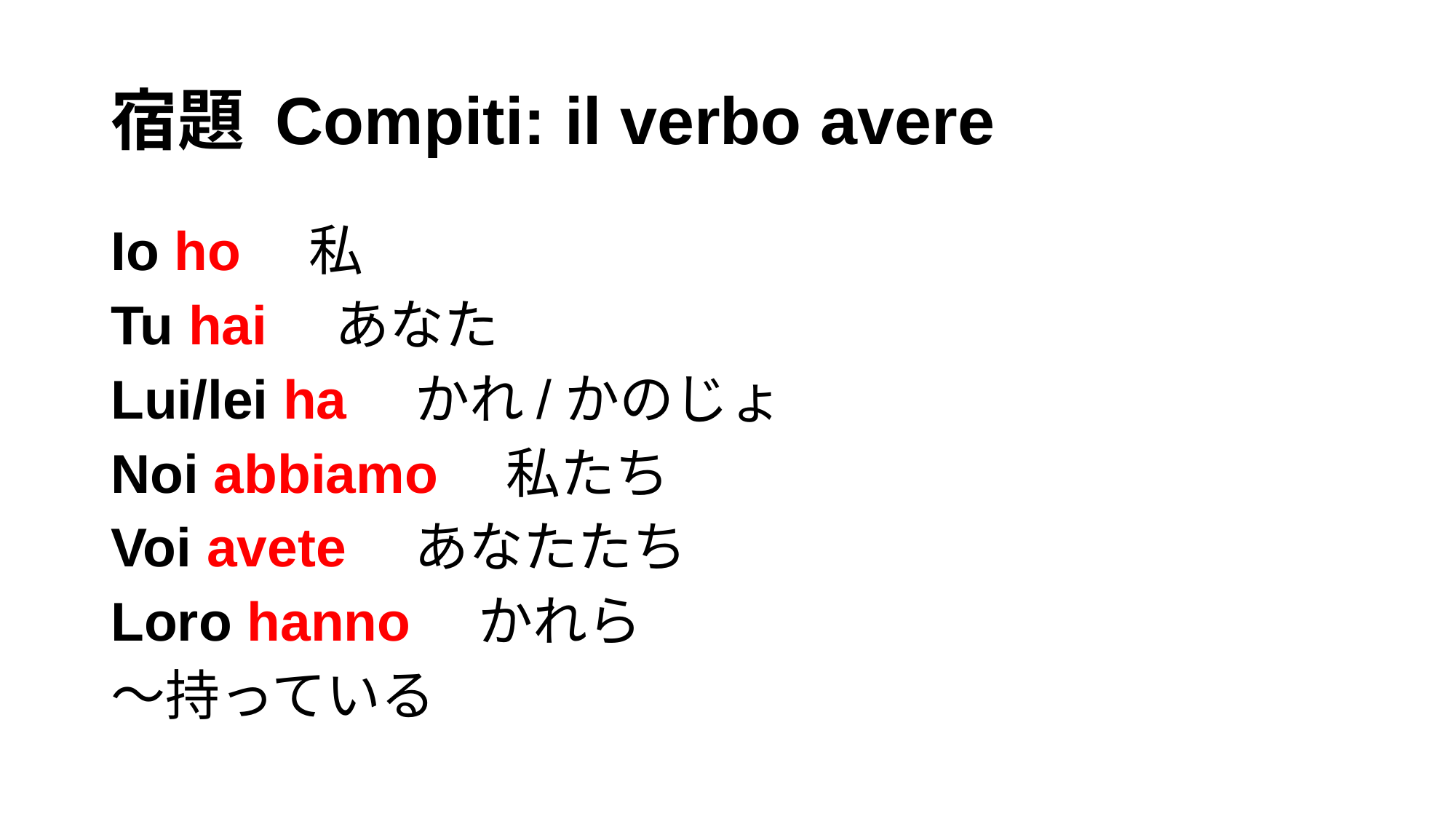

# 宿題 Compiti: il verbo avere
Io ho　私
Tu hai　あなた
Lui/lei ha　かれ/かのじょ
Noi abbiamo　私たち
Voi avete　あなたたち
Loro hanno　かれら
～持っている